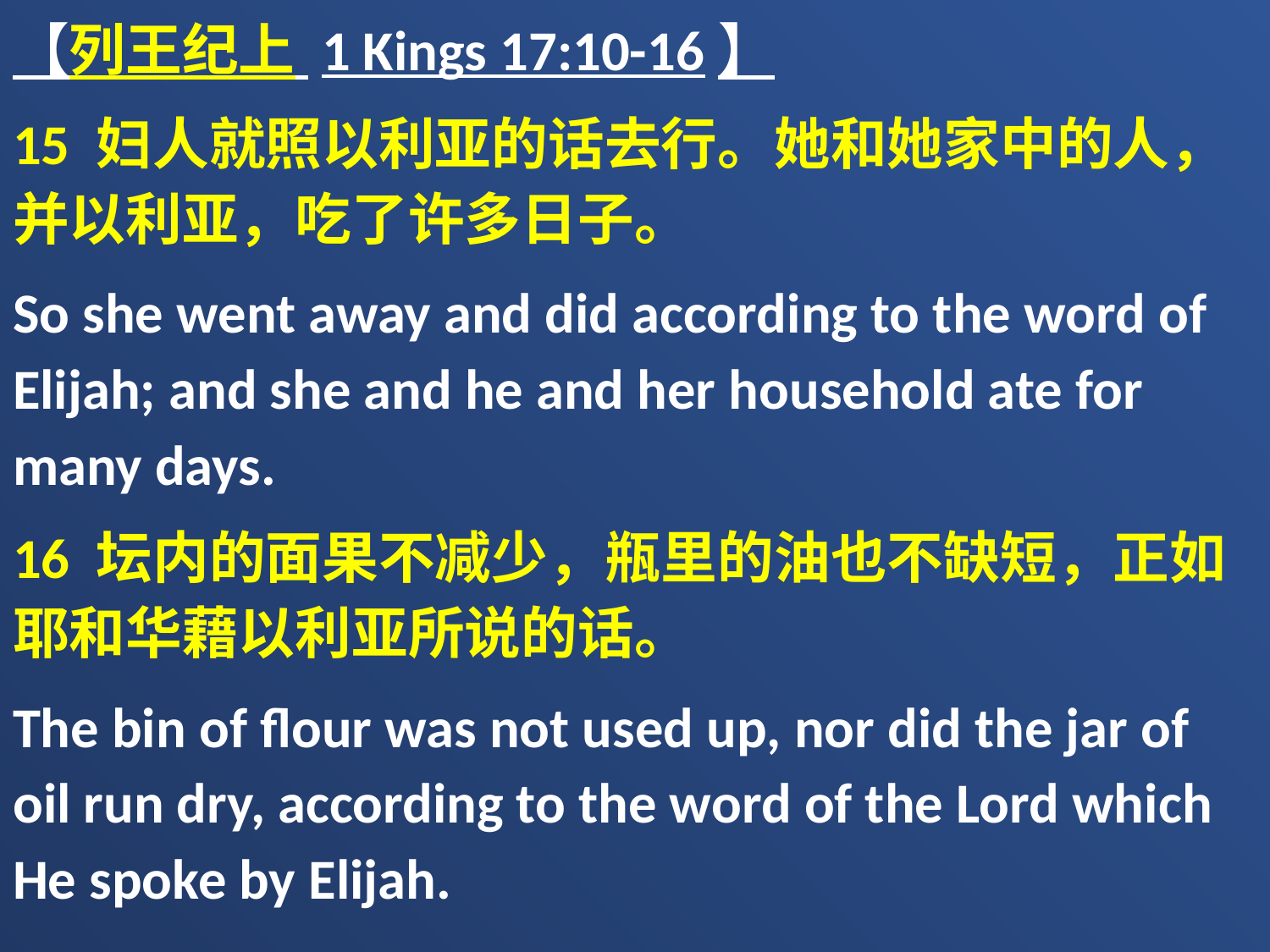

【列王纪上 1 Kings 17:10-16】
15 妇人就照以利亚的话去行。她和她家中的人，并以利亚，吃了许多日子。
So she went away and did according to the word of Elijah; and she and he and her household ate for many days.
16 坛内的面果不减少，瓶里的油也不缺短，正如耶和华藉以利亚所说的话。
The bin of flour was not used up, nor did the jar of oil run dry, according to the word of the Lord which He spoke by Elijah.